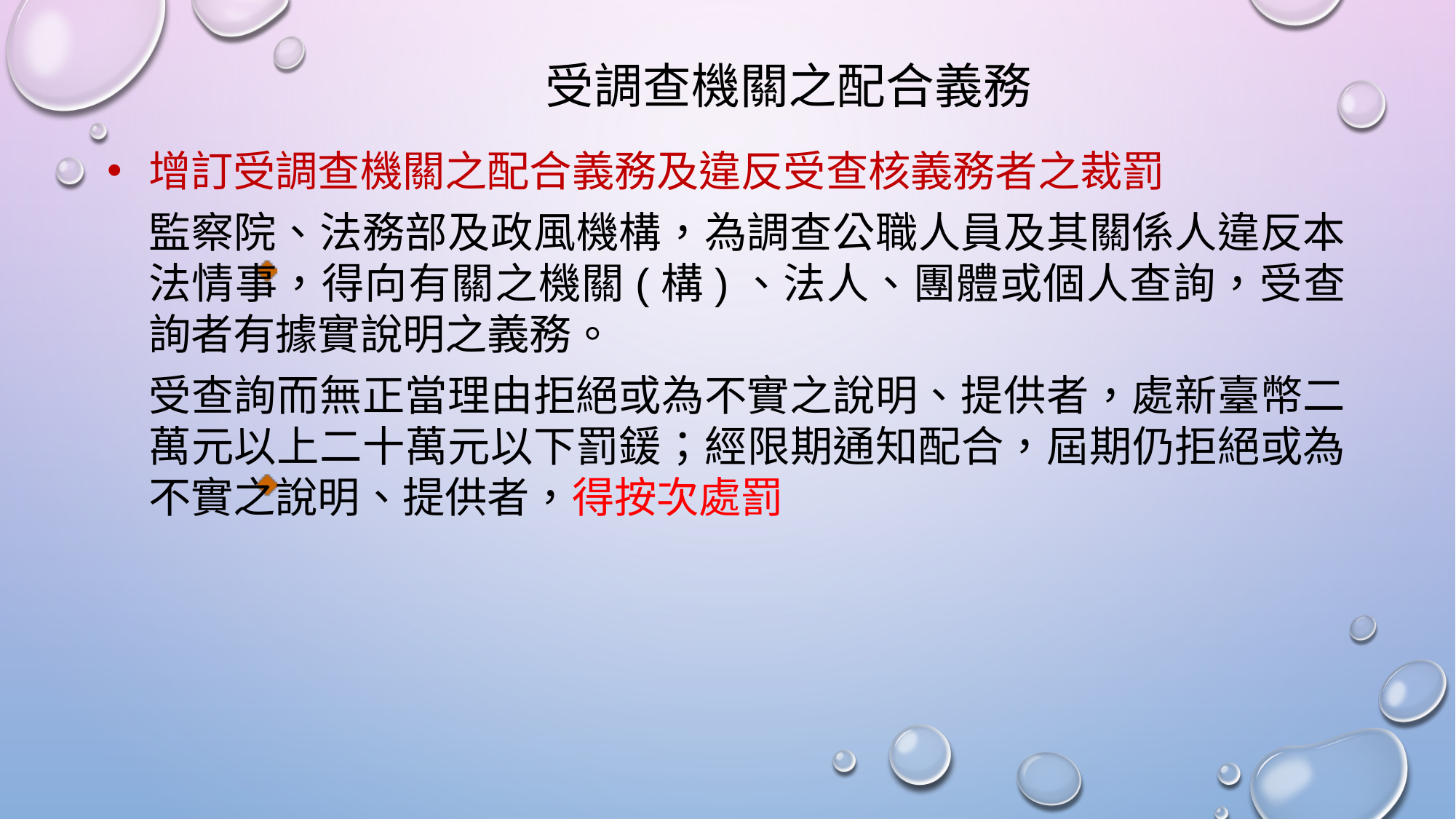

受調查機關之配合義務
增訂受調查機關之配合義務及違反受查核義務者之裁罰
監察院、法務部及政風機構，為調查公職人員及其關係人違反本法情事，得向有關之機關(構)、法人、團體或個人查詢，受查詢者有據實說明之義務。
受查詢而無正當理由拒絕或為不實之說明、提供者，處新臺幣二萬元以上二十萬元以下罰鍰；經限期通知配合，屆期仍拒絕或為不實之說明、提供者，得按次處罰